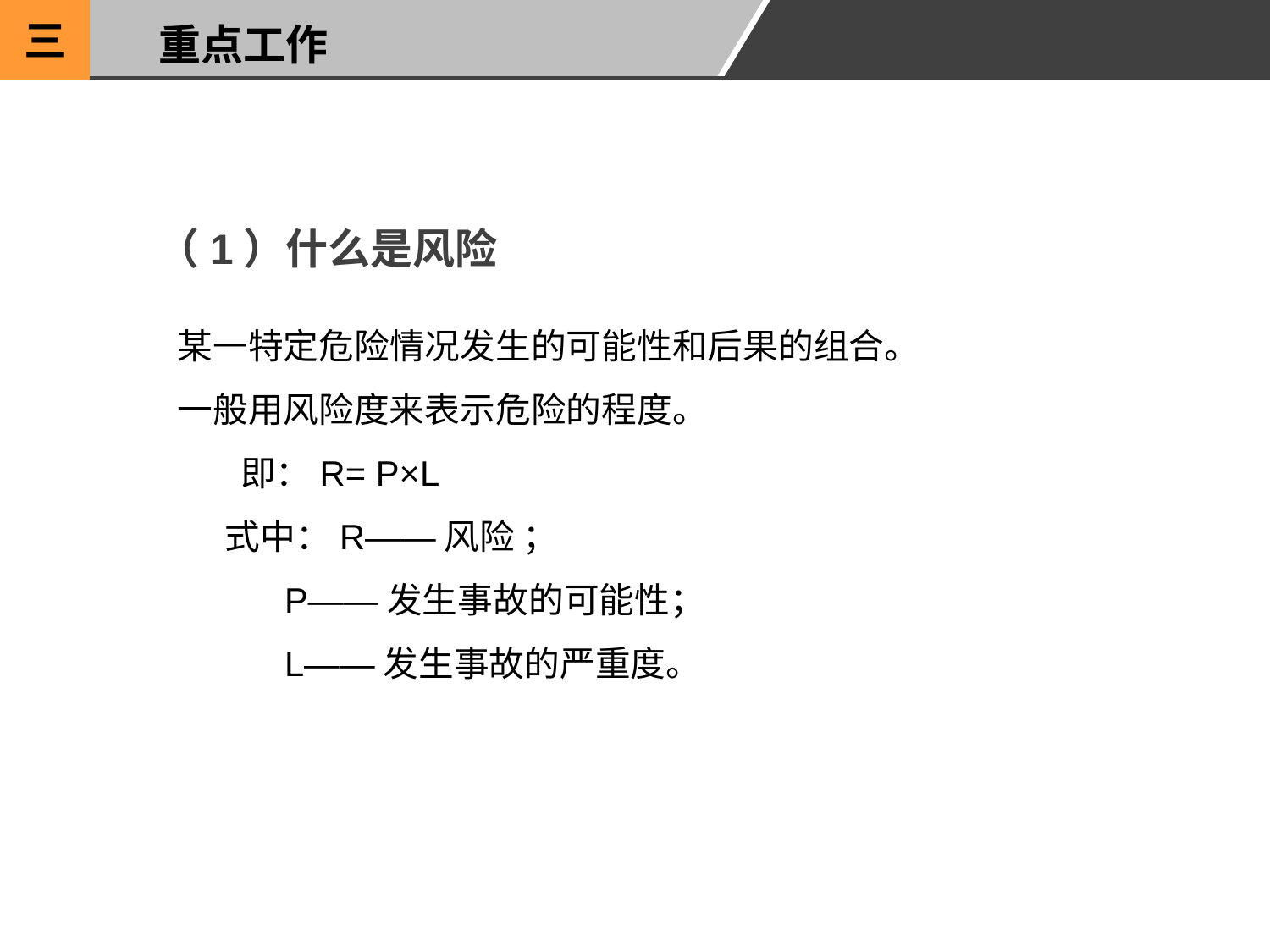

三
重点工作
（1）什么是风险
某一特定危险情况发生的可能性和后果的组合。
一般用风险度来表示危险的程度。
       即：R= P×L
     式中：R——风险 ；
           P——发生事故的可能性；
           L——发生事故的严重度。